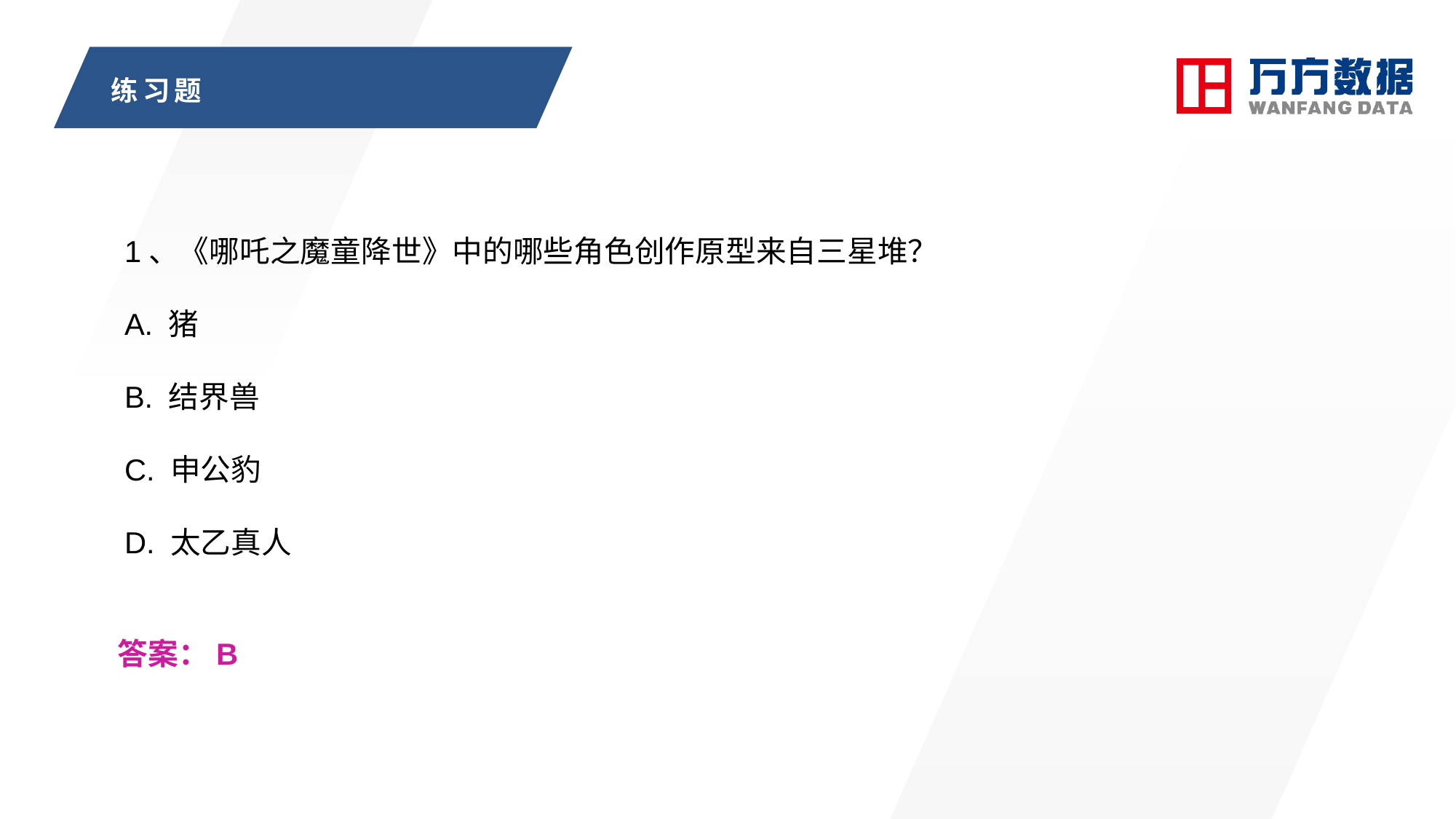

# 练习题

1、《哪吒之魔童降世》中的哪些角色创作原型来自三星堆？
A. 猪
B. 结界兽
C. 申公豹
D. 太乙真人
答案：B